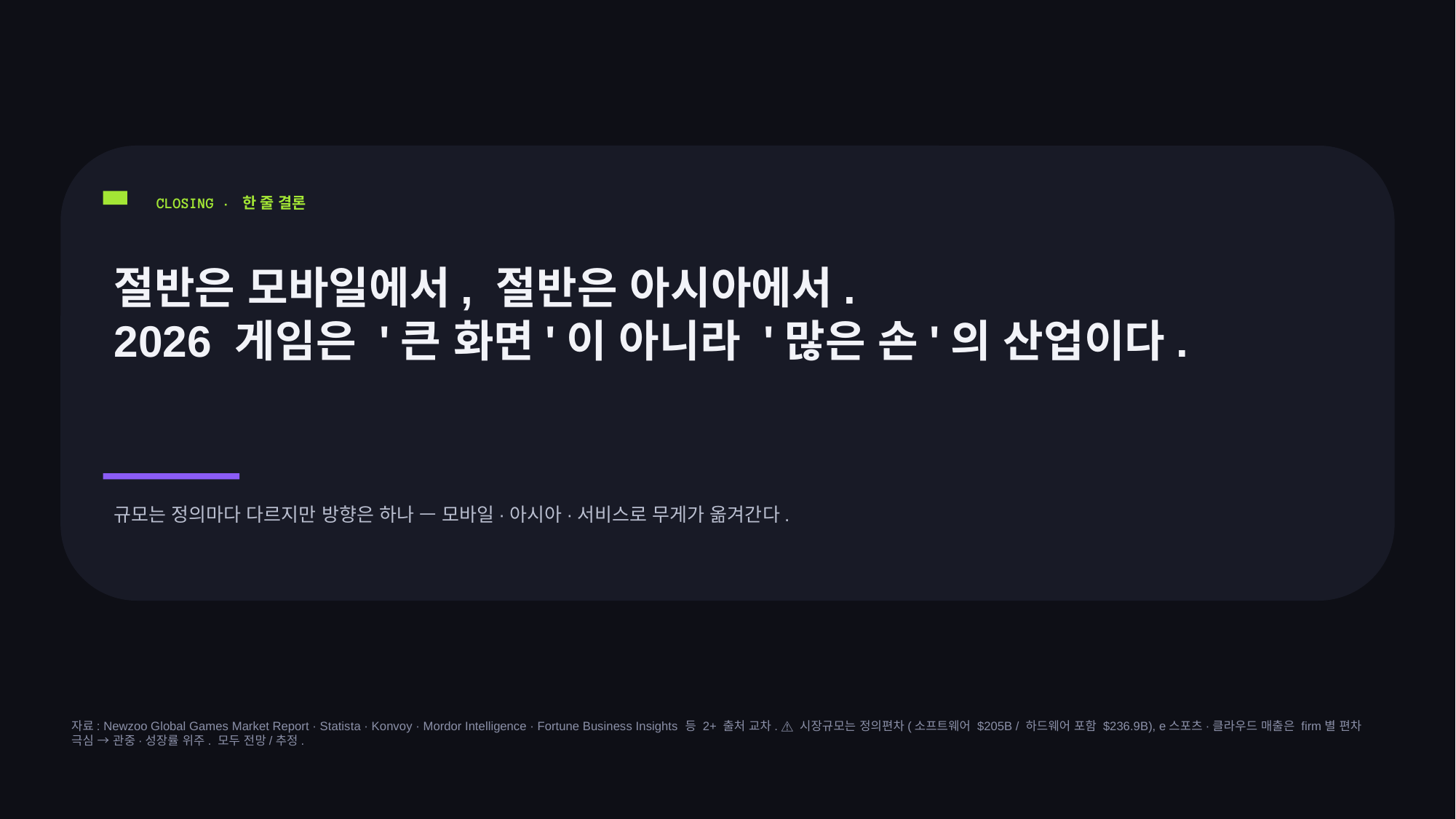

CLOSING · 한 줄 결론

절반은 모바일에서, 절반은 아시아에서.
2026 게임은 '큰 화면'이 아니라 '많은 손'의 산업이다.

규모는 정의마다 다르지만 방향은 하나 — 모바일·아시아·서비스로 무게가 옮겨간다.
자료: Newzoo Global Games Market Report · Statista · Konvoy · Mordor Intelligence · Fortune Business Insights 등 2+ 출처 교차. ⚠ 시장규모는 정의편차(소프트웨어 $205B / 하드웨어 포함 $236.9B), e스포츠·클라우드 매출은 firm별 편차 극심 → 관중·성장률 위주. 모두 전망/추정.